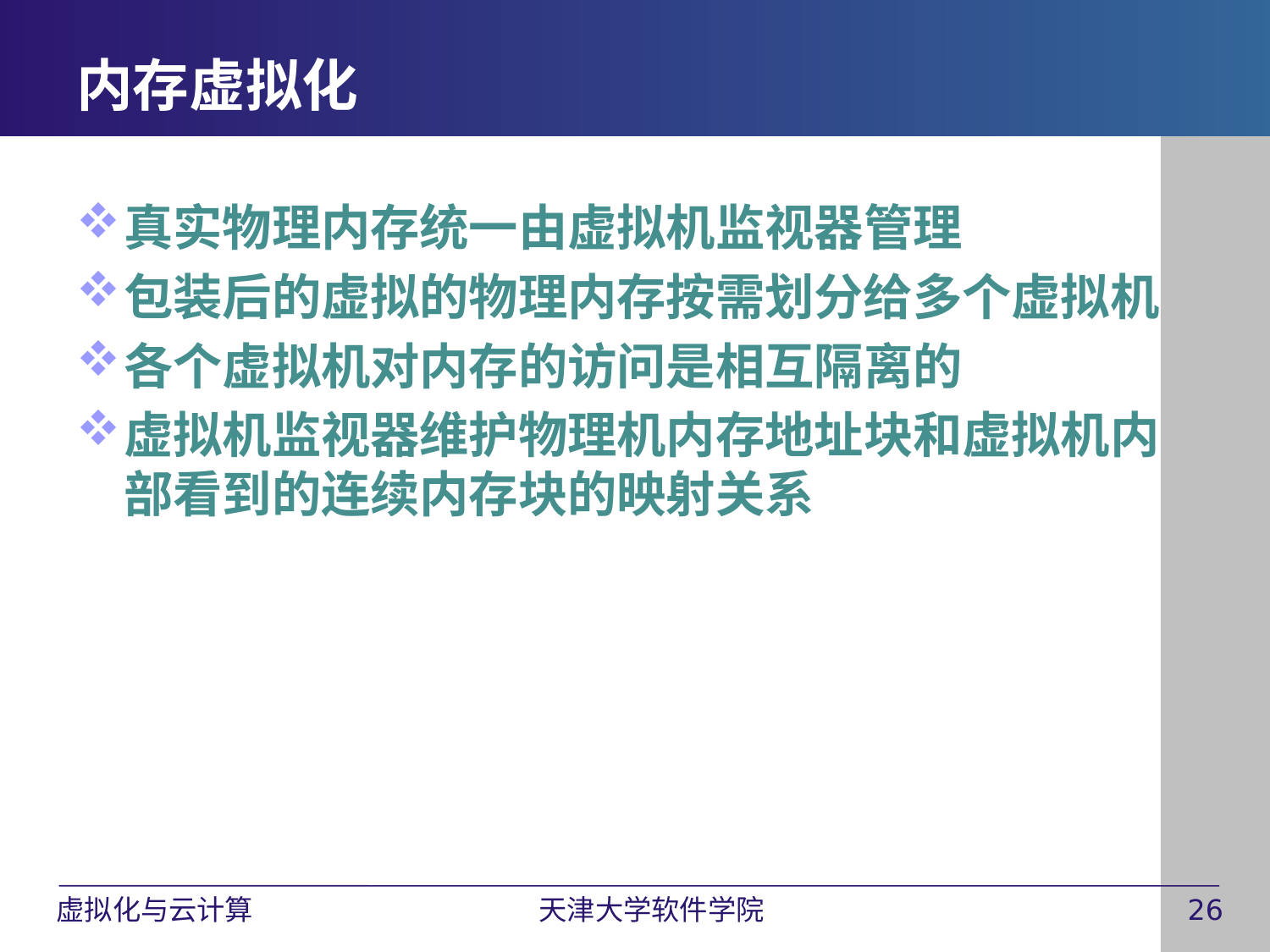

# 内存虚拟化
真实物理内存统一由虚拟机监视器管理
包装后的虚拟的物理内存按需划分给多个虚拟机
各个虚拟机对内存的访问是相互隔离的
虚拟机监视器维护物理机内存地址块和虚拟机内部看到的连续内存块的映射关系